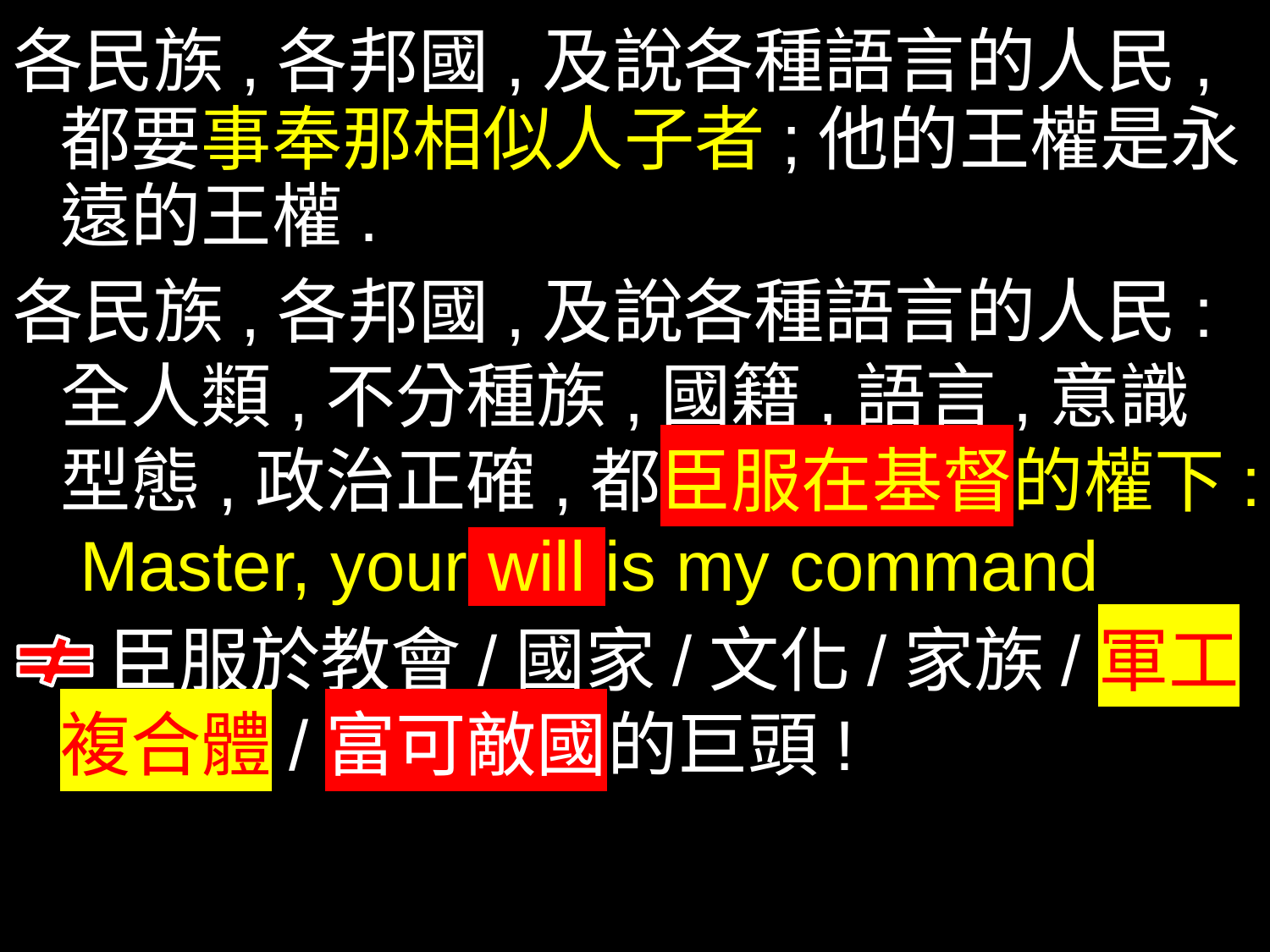

各民族,各邦國,及說各種語言的人民,都要事奉那相似人子者;他的王權是永遠的王權.
各民族,各邦國,及說各種語言的人民:全人類,不分種族,國籍,語言,意識型態,政治正確,都臣服在基督的權下: Master, your will is my command
     臣服於教會/國家/文化/家族/軍工複合體/富可敵國的巨頭!